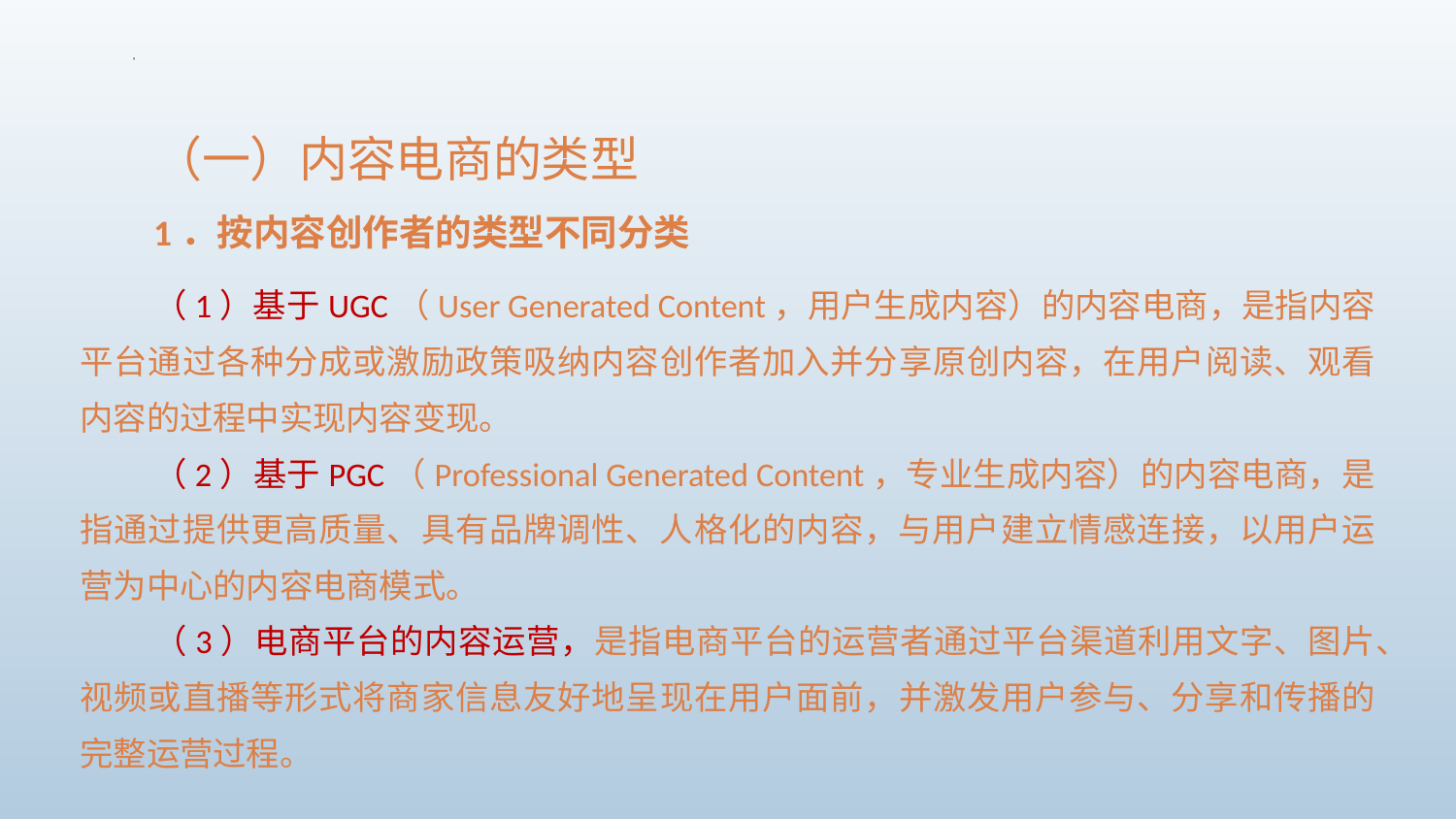

（一）内容电商的类型
1．按内容创作者的类型不同分类
（1）基于UGC（User Generated Content，用户生成内容）的内容电商，是指内容平台通过各种分成或激励政策吸纳内容创作者加入并分享原创内容，在用户阅读、观看内容的过程中实现内容变现。
（2）基于PGC（Professional Generated Content，专业生成内容）的内容电商，是指通过提供更高质量、具有品牌调性、人格化的内容，与用户建立情感连接，以用户运营为中心的内容电商模式。
（3）电商平台的内容运营，是指电商平台的运营者通过平台渠道利用文字、图片、视频或直播等形式将商家信息友好地呈现在用户面前，并激发用户参与、分享和传播的完整运营过程。